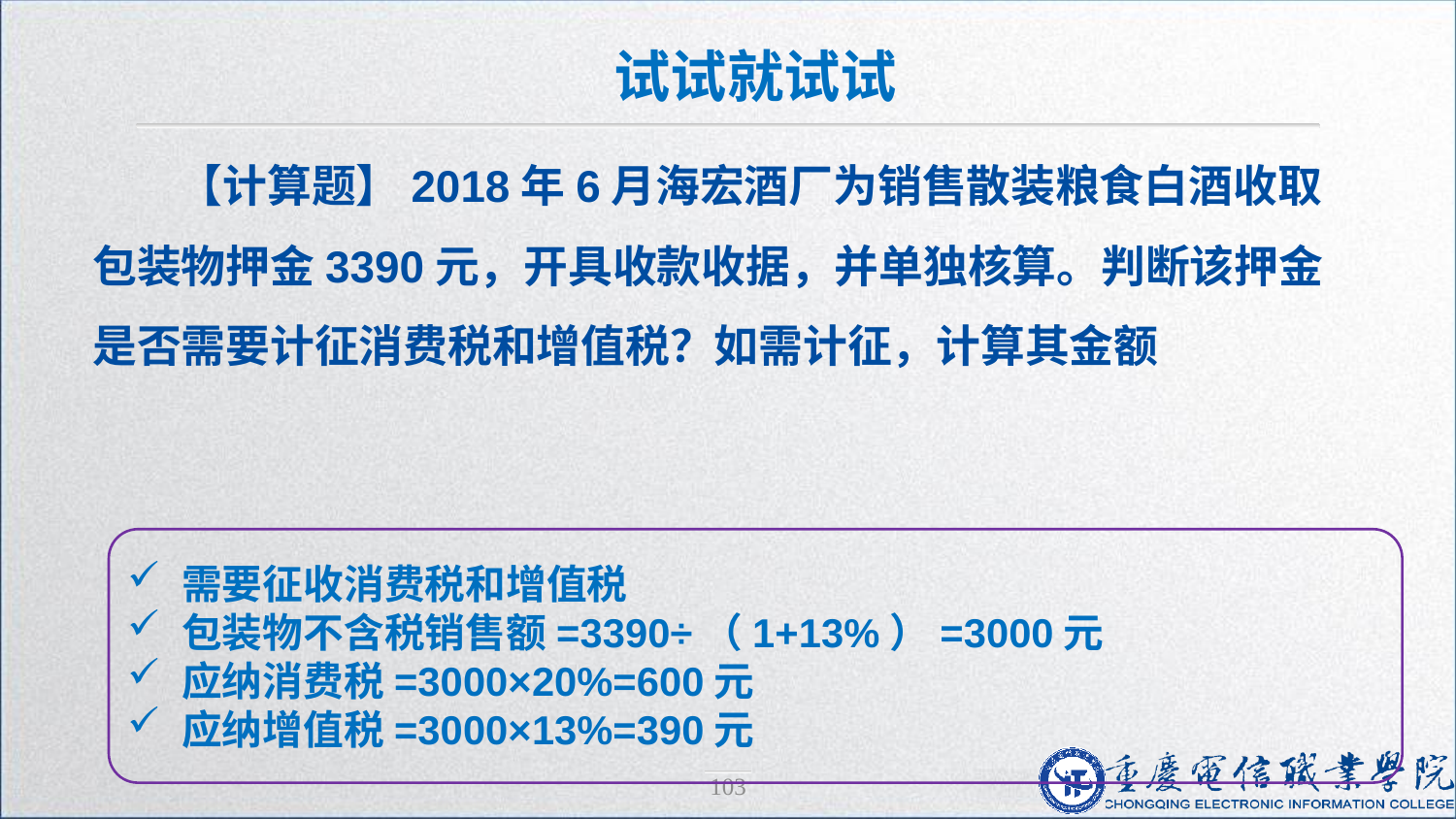

试试就试试
【计算题】2018年6月海宏酒厂为销售散装粮食白酒收取包装物押金3390元，开具收款收据，并单独核算。判断该押金是否需要计征消费税和增值税？如需计征，计算其金额
需要征收消费税和增值税
包装物不含税销售额=3390÷（1+13%）=3000元
应纳消费税=3000×20%=600元
应纳增值税=3000×13%=390元
103